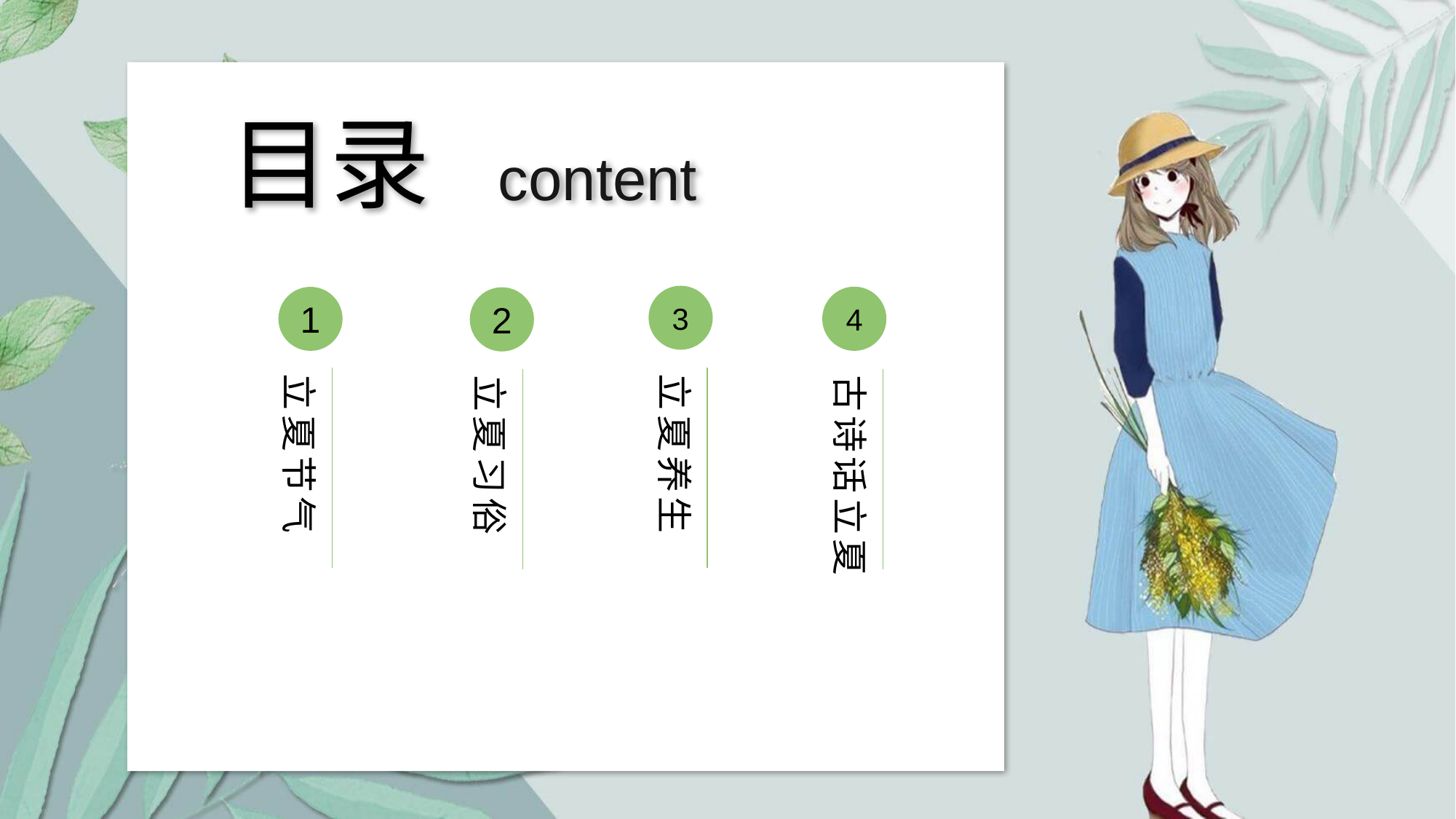

目录  content
3
立夏养生
4
古诗话立夏
1
立夏节气
2
立夏习俗